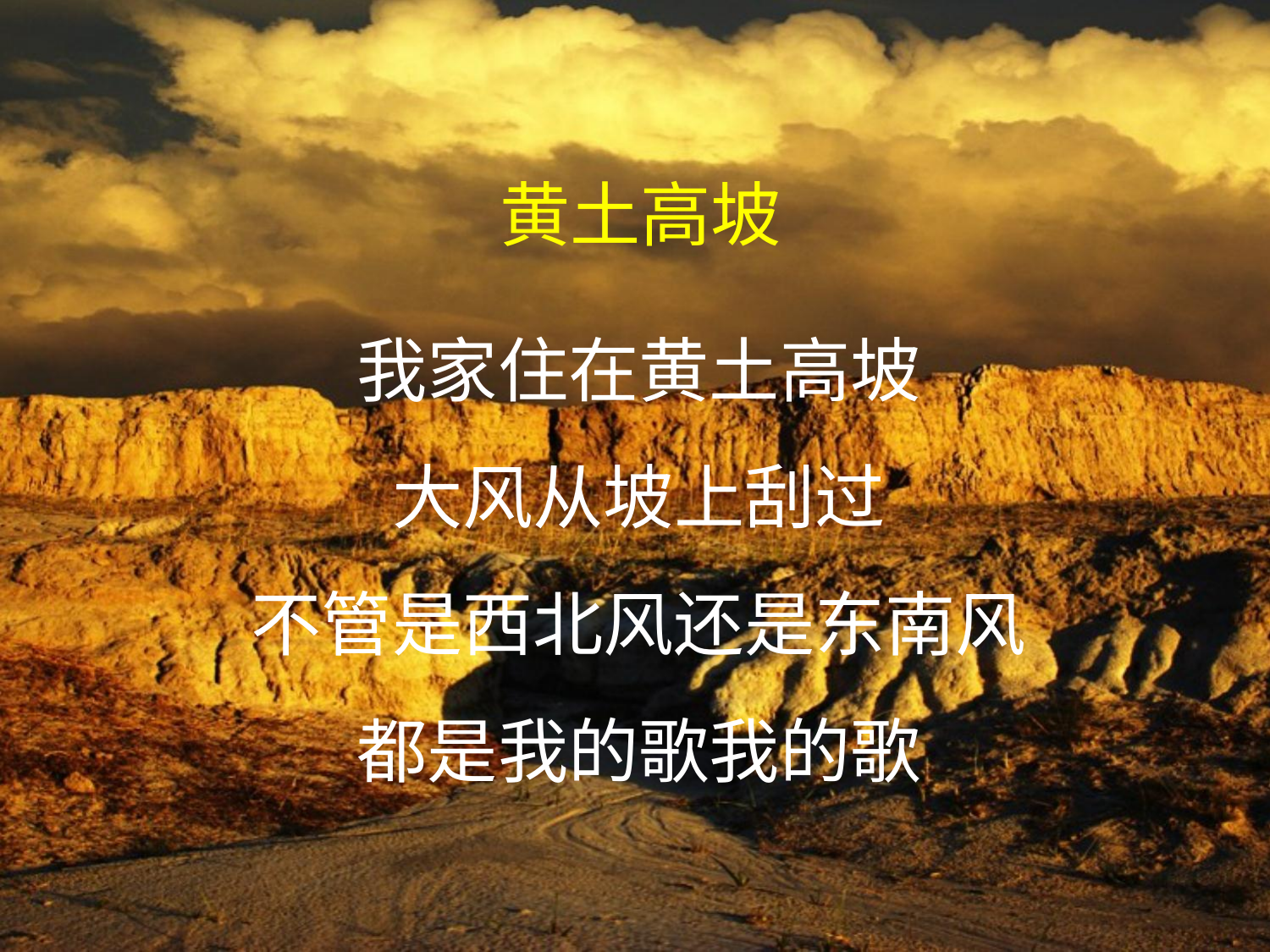

# 黄土高坡
我家住在黄土高坡
大风从坡上刮过
不管是西北风还是东南风
都是我的歌我的歌